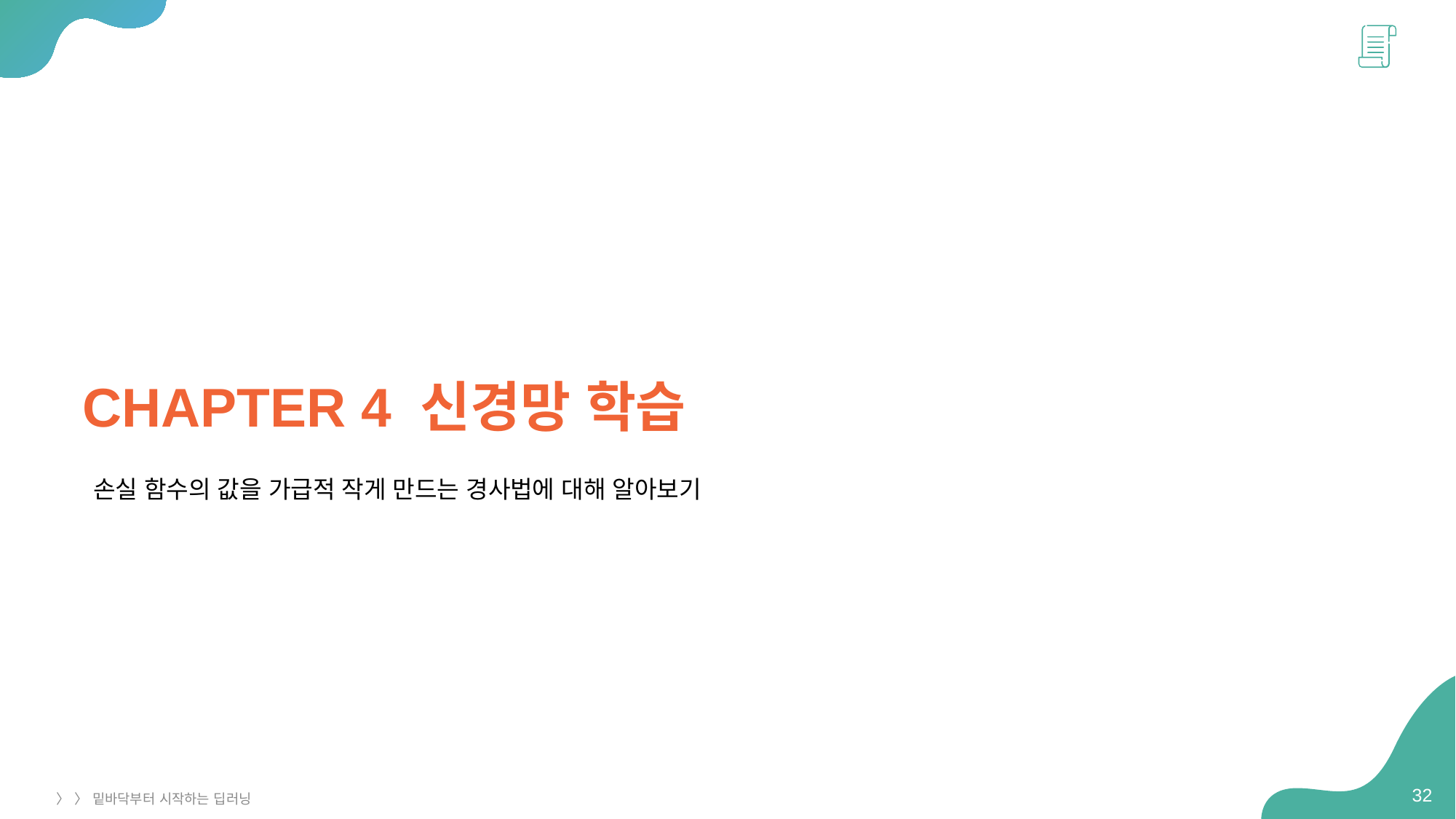

CHAPTER 4 신경망 학습
손실 함수의 값을 가급적 작게 만드는 경사법에 대해 알아보기
32
〉 〉 밑바닥부터 시작하는 딥러닝